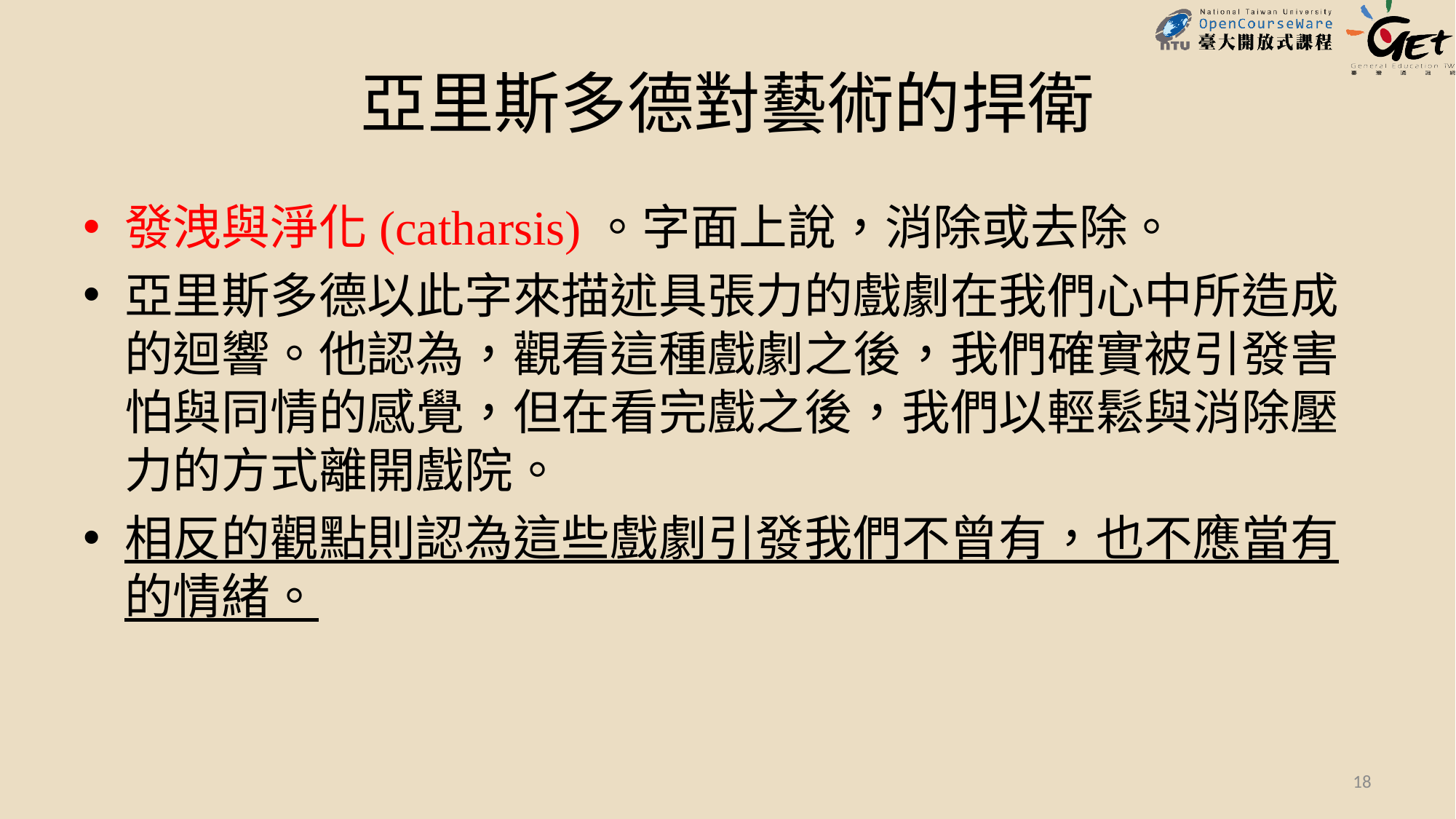

# 亞里斯多德對藝術的捍衛
發洩與淨化(catharsis)。字面上說，消除或去除。
亞里斯多德以此字來描述具張力的戲劇在我們心中所造成的迴響。他認為，觀看這種戲劇之後，我們確實被引發害怕與同情的感覺，但在看完戲之後，我們以輕鬆與消除壓力的方式離開戲院。
相反的觀點則認為這些戲劇引發我們不曾有，也不應當有的情緒。
18